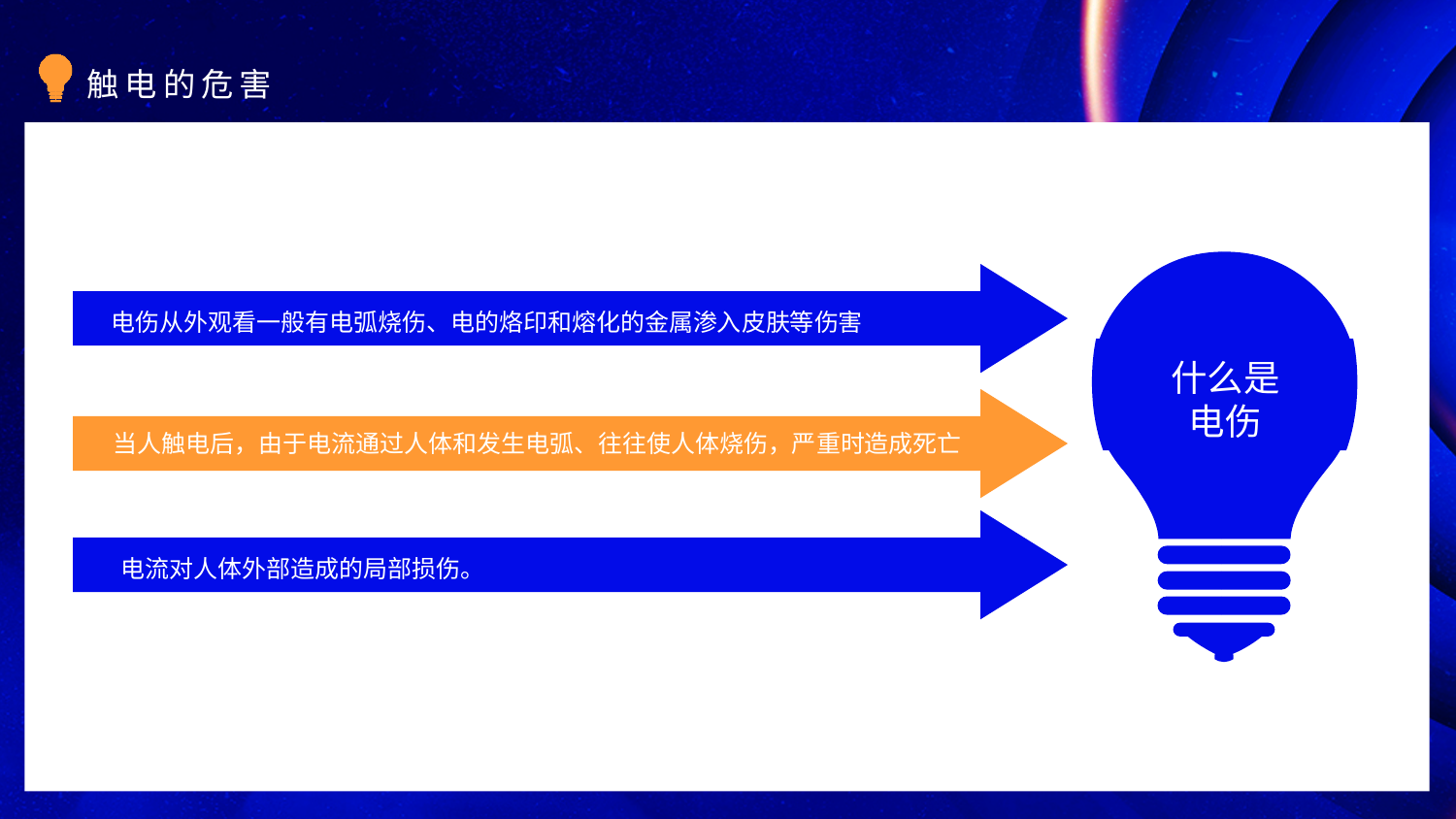

什么是
电伤

电伤从外观看一般有电弧烧伤、电的烙印和熔化的金属渗入皮肤等伤害

当人触电后，由于电流通过人体和发生电弧、往往使人体烧伤，严重时造成死亡

电流对人体外部造成的局部损伤。